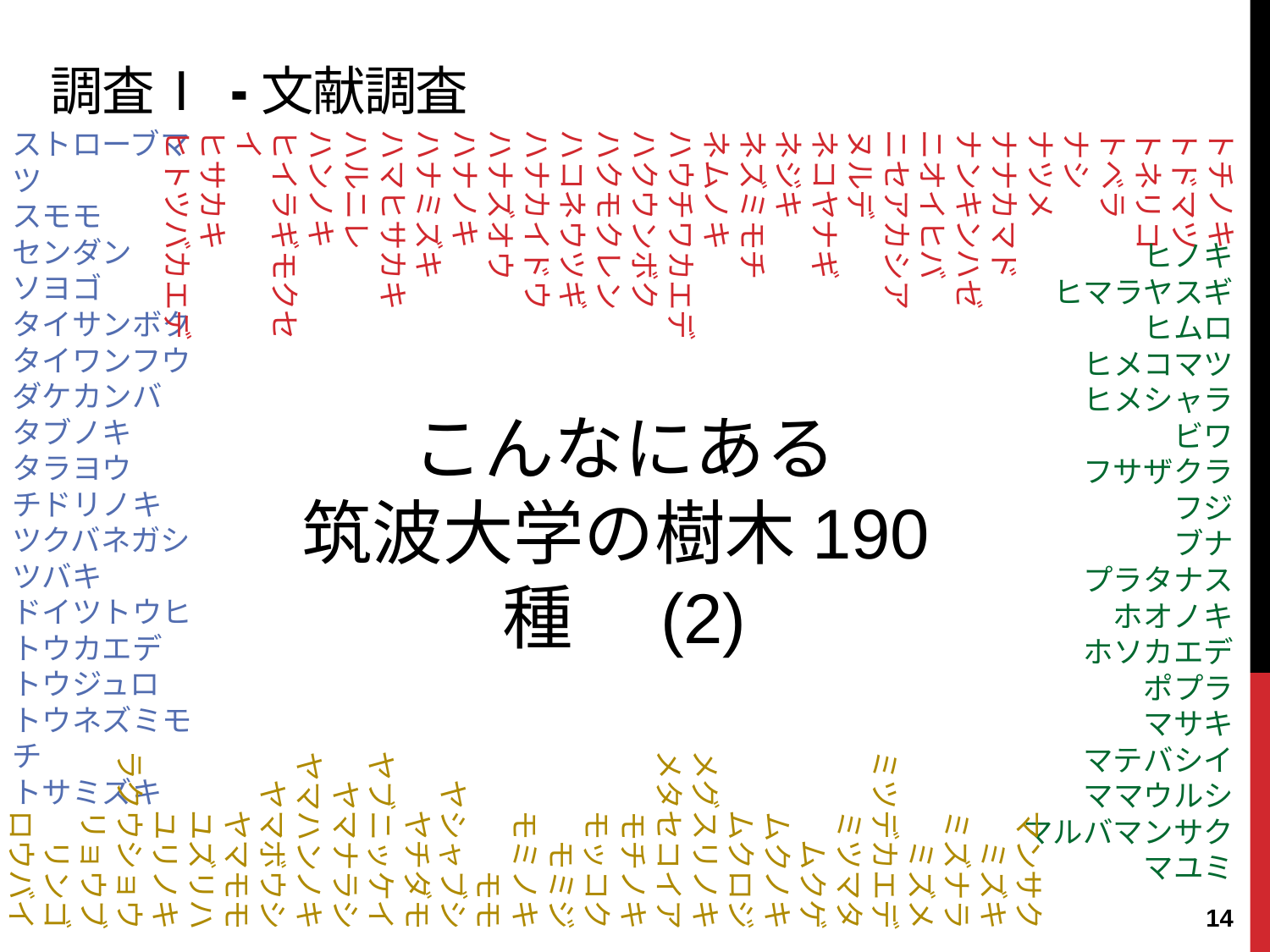

# 調査Ⅰ -文献調査

トチノキ
トドマツ
トネリコ
トベラ
ナシ
ナツメ
ナナカマド
ナンキンハゼ
ニオイヒバ
ニセアカシア
ヌルデ
ネコヤナギ
ネジキ
ネズミモチ
ネムノキ
ハウチワカエデ
ハクウンボク
ハクモクレン
ハコネウツギ
ハナカイドウ
ハナズオウ
ハナノキ
ハナミズキ
ハマヒサカキ
ハルニレ
ハンノキ
ヒイラギモクセイ
ヒサカキ
ヒトツバカエデ
ストローブマツ
スモモ
センダン
ソヨゴ
タイサンボク
タイワンフウ
ダケカンバ
タブノキ
タラヨウ
チドリノキ
ツクバネガシ
ツバキ
ドイツトウヒ
トウカエデ
トウジュロ
トウネズミモチ
トサミズキ
ヒノキ
ヒマラヤスギ
ヒムロ
ヒメコマツ
ヒメシャラ
ビワ
フサザクラ
フジ
ブナ
プラタナス
ホオノキ
ホソカエデ
ポプラ
マサキ
マテバシイ
ママウルシ
マルバマンサク
マユミ
こんなにある
筑波大学の樹木190種　(2)
マンサク
ミズキ
ミズナラ
ミズメ
ミツデカエデ
ミツマタ
ムクゲ
ムクノキ
ムクロジ
メグスリノキ
メタセコイア
モチノキ
モッコク
モミジ
モミノキ
モモ
ヤシャブシ
ヤチダモ
ヤブニッケイ
ヤマナラシ
ヤマハンノキ
ヤマボウシ
ヤマモモ
ユズリハ
ユリノキ
ラクウショウ
リョウブ
リンゴ
ロウバイ
14